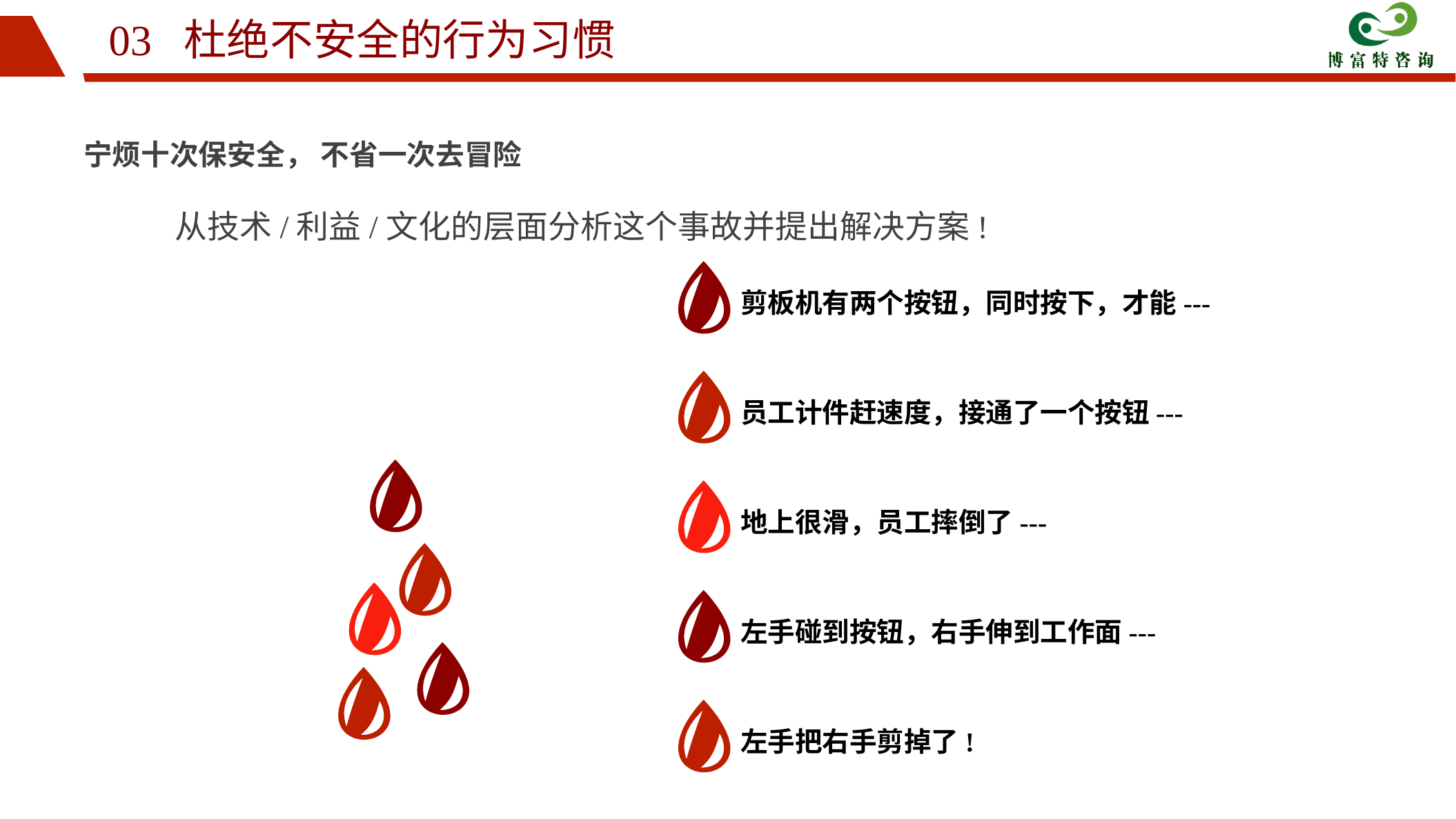

03  杜绝不安全的行为习惯

宁烦十次保安全， 不省一次去冒险
从技术/利益/文化的层面分析这个事故并提出解决方案!

剪板机有两个按钮，同时按下，才能---

员工计件赶速度，接通了一个按钮---

地上很滑，员工摔倒了---

左手碰到按钮，右手伸到工作面---

左手把右手剪掉了!